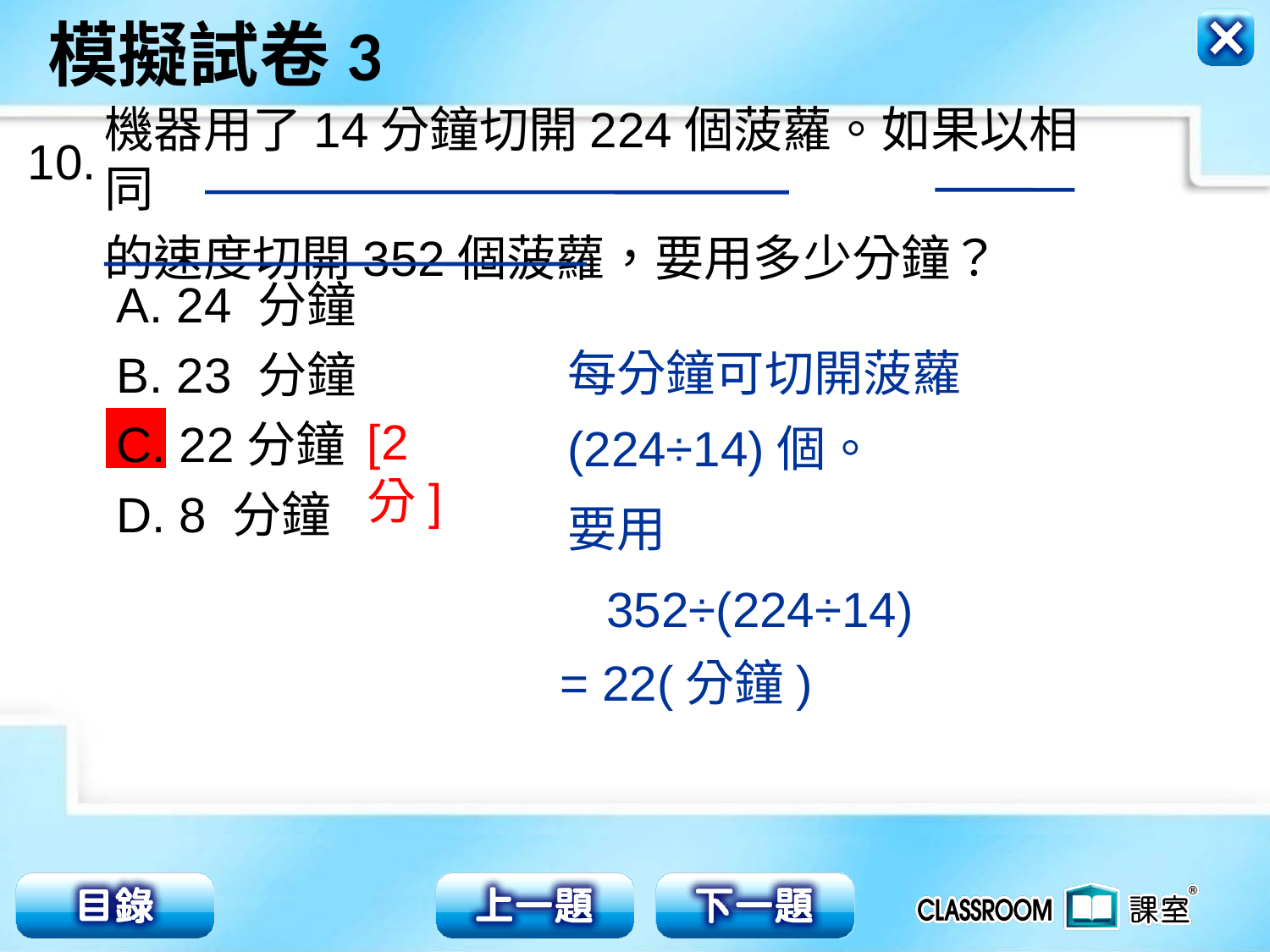

機器用了14分鐘切開224個菠蘿。如果以相同
的速度切開352個菠蘿，要用多少分鐘？
10.

A. 24 分鐘
B. 23 分鐘
C. 22分鐘
D. 8 分鐘
每分鐘可切開菠蘿
[2分]

(224÷14)個。
要用
352÷(224÷14)
= 22(分鐘)